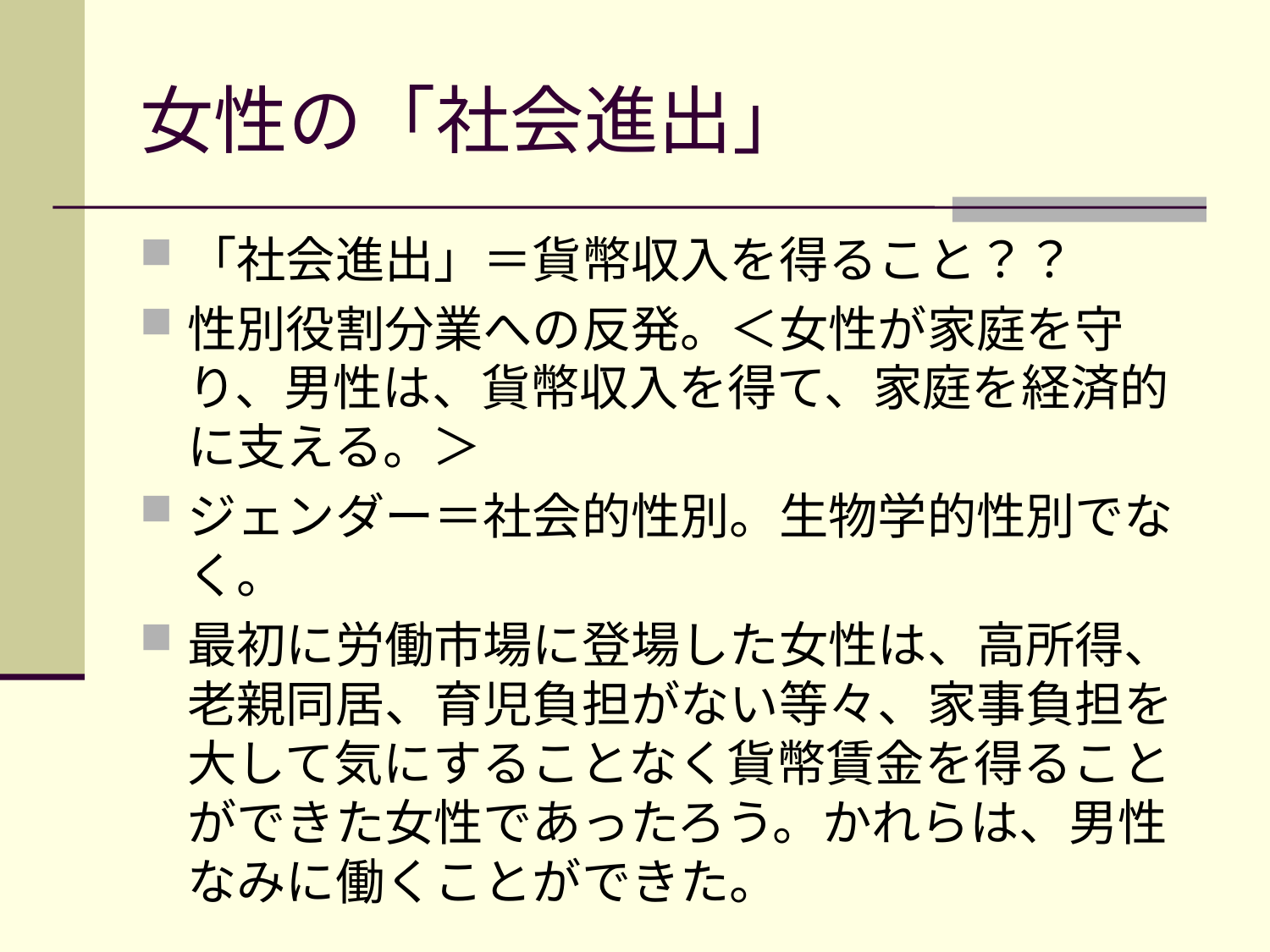

# 女性の「社会進出」
「社会進出」＝貨幣収入を得ること？？
性別役割分業への反発。＜女性が家庭を守り、男性は、貨幣収入を得て、家庭を経済的に支える。＞
ジェンダー＝社会的性別。生物学的性別でなく。
最初に労働市場に登場した女性は、高所得、老親同居、育児負担がない等々、家事負担を大して気にすることなく貨幣賃金を得ることができた女性であったろう。かれらは、男性なみに働くことができた。